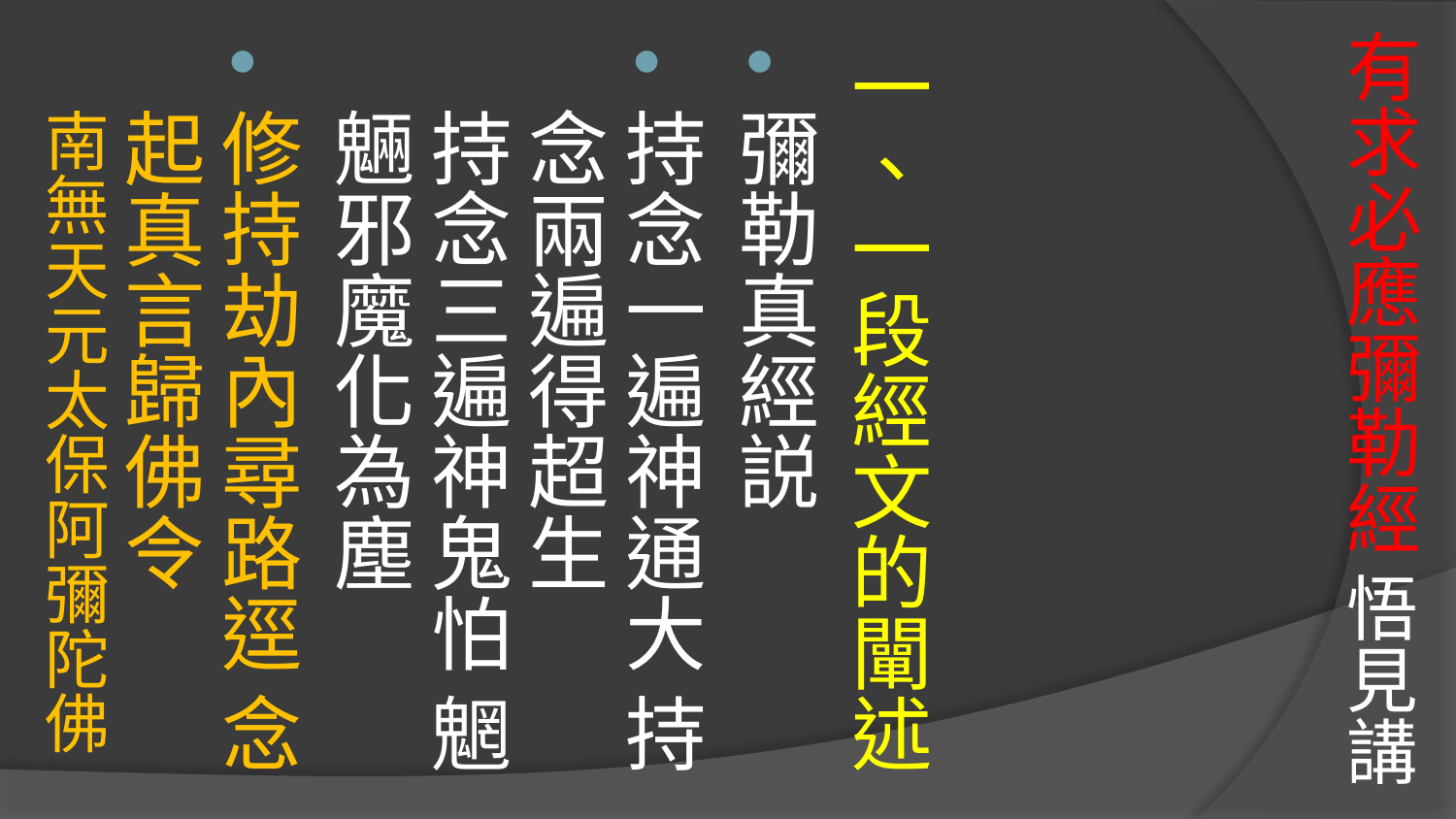

# 有求必應彌勒經 悟見講
一、一段經文的闡述
彌勒真經説
持念一遍神通大 持念兩遍得超生 
持念三遍神鬼怕 魍魎邪魔化為塵
修持劫內尋路逕 念起真言歸佛令 
南無天元太保阿彌陀佛